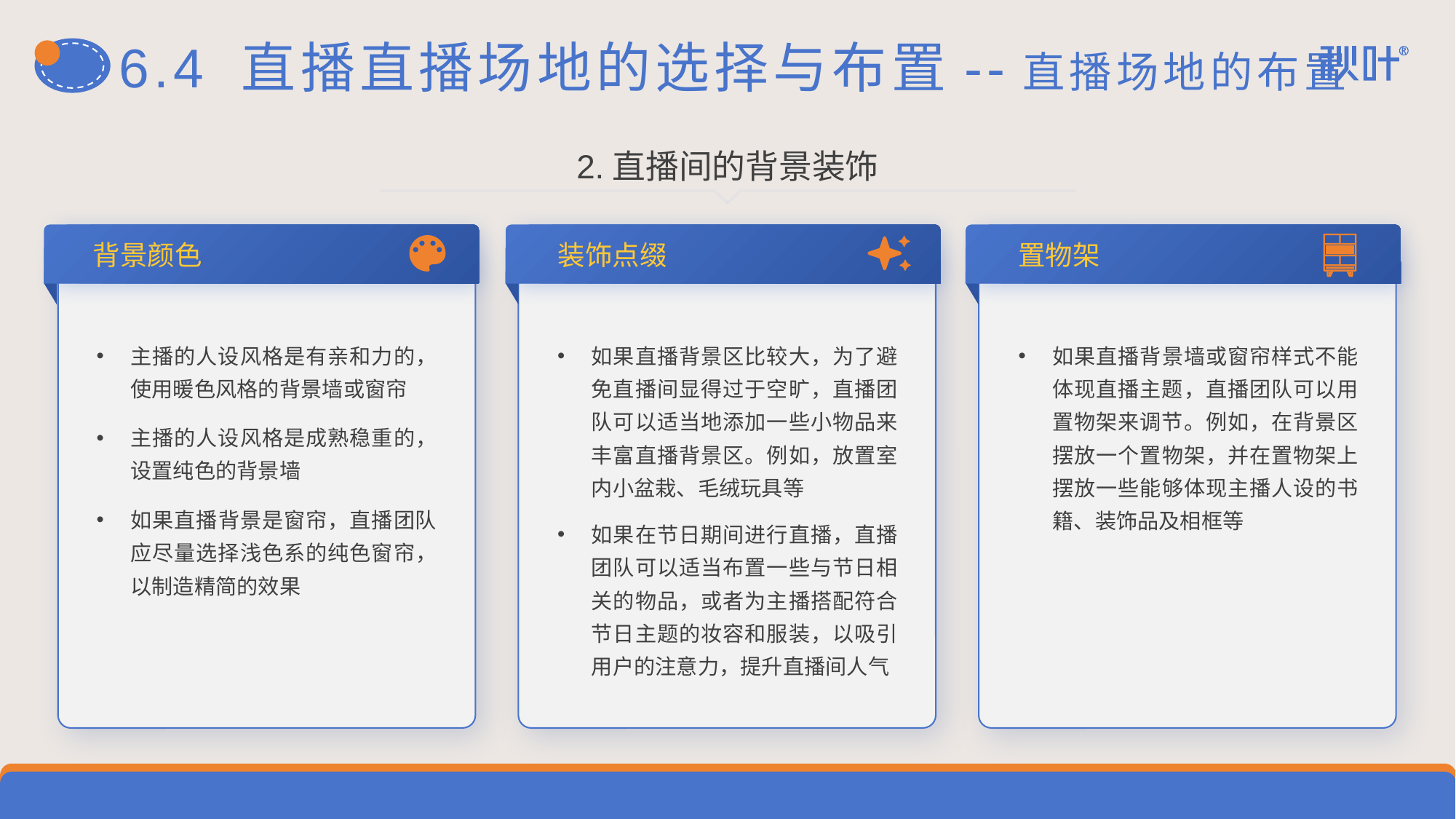

# 6.4 直播直播场地的选择与布置--直播场地的布置
2.直播间的背景装饰

背景颜色
装饰点缀
置物架

主播的人设风格是有亲和力的，使用暖色风格的背景墙或窗帘
如果直播背景区比较大，为了避免直播间显得过于空旷，直播团队可以适当地添加一些小物品来丰富直播背景区。例如，放置室内小盆栽、毛绒玩具等
如果直播背景墙或窗帘样式不能体现直播主题，直播团队可以用置物架来调节。例如，在背景区摆放一个置物架，并在置物架上摆放一些能够体现主播人设的书籍、装饰品及相框等
主播的人设风格是成熟稳重的，设置纯色的背景墙
如果直播背景是窗帘，直播团队应尽量选择浅色系的纯色窗帘，以制造精简的效果
如果在节日期间进行直播，直播团队可以适当布置一些与节日相关的物品，或者为主播搭配符合节日主题的妆容和服装，以吸引用户的注意力，提升直播间人气